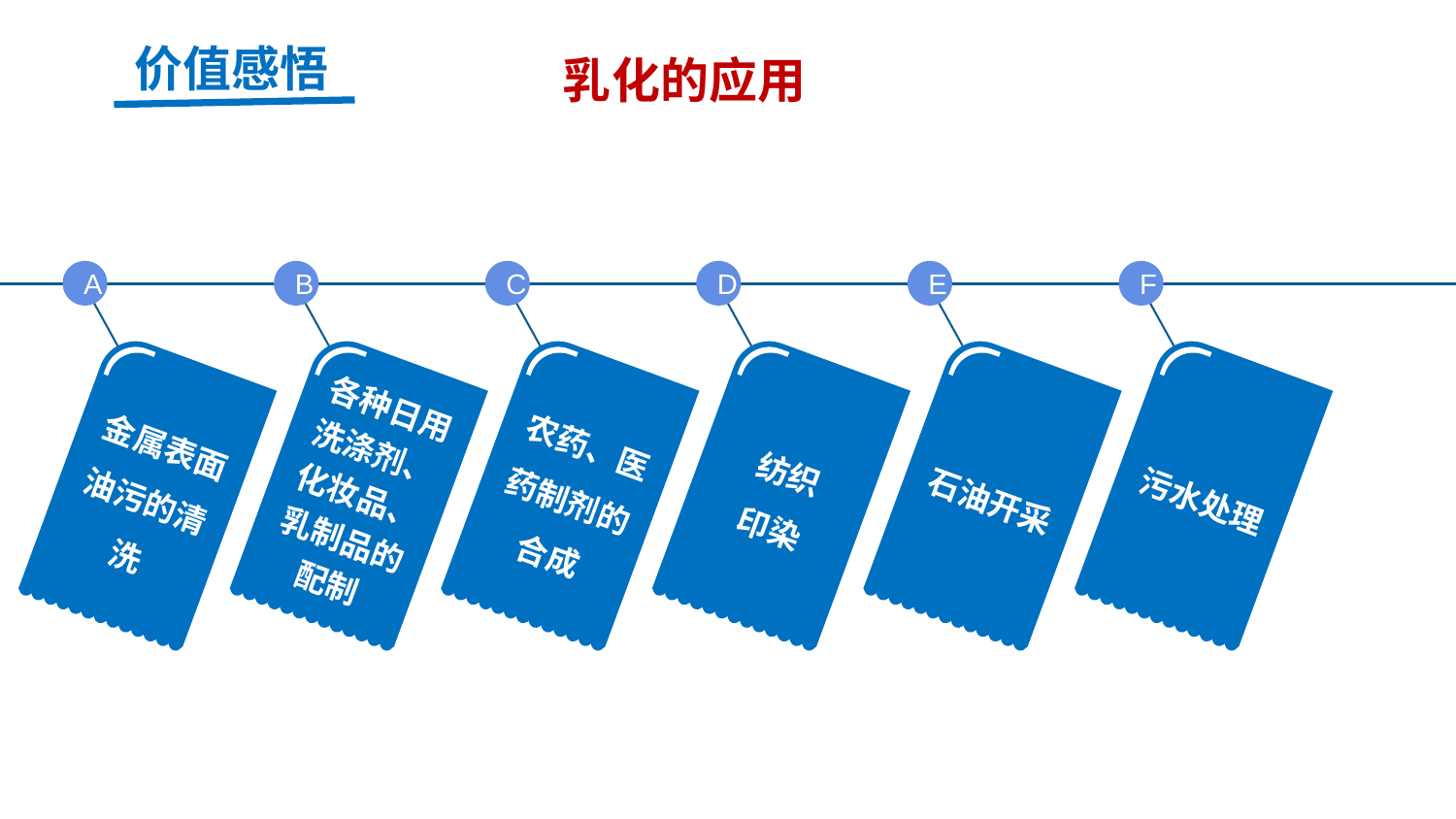

价值感悟
乳化的应用
A
金属表面油污的清洗
B
各种日用洗涤剂、化妆品、乳制品的配制
C
农药、医药制剂的合成
D
纺织
印染
E
石油开采
F
污水处理